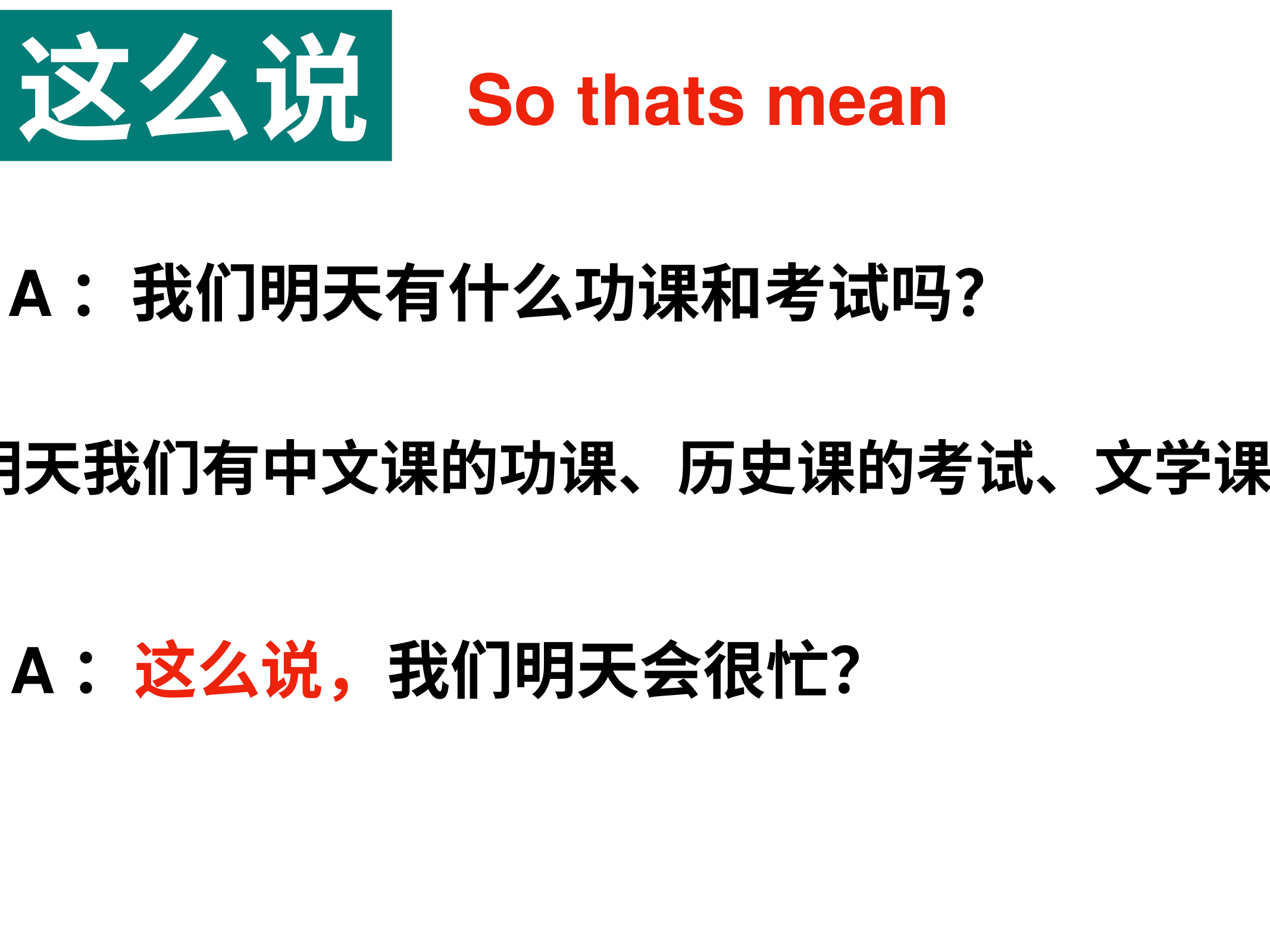

这么说
So thats mean
A：我们明天有什么功课和考试吗？
B：明天我们有中文课的功课、历史课的考试、文学课的….
A：这么说，我们明天会很忙？